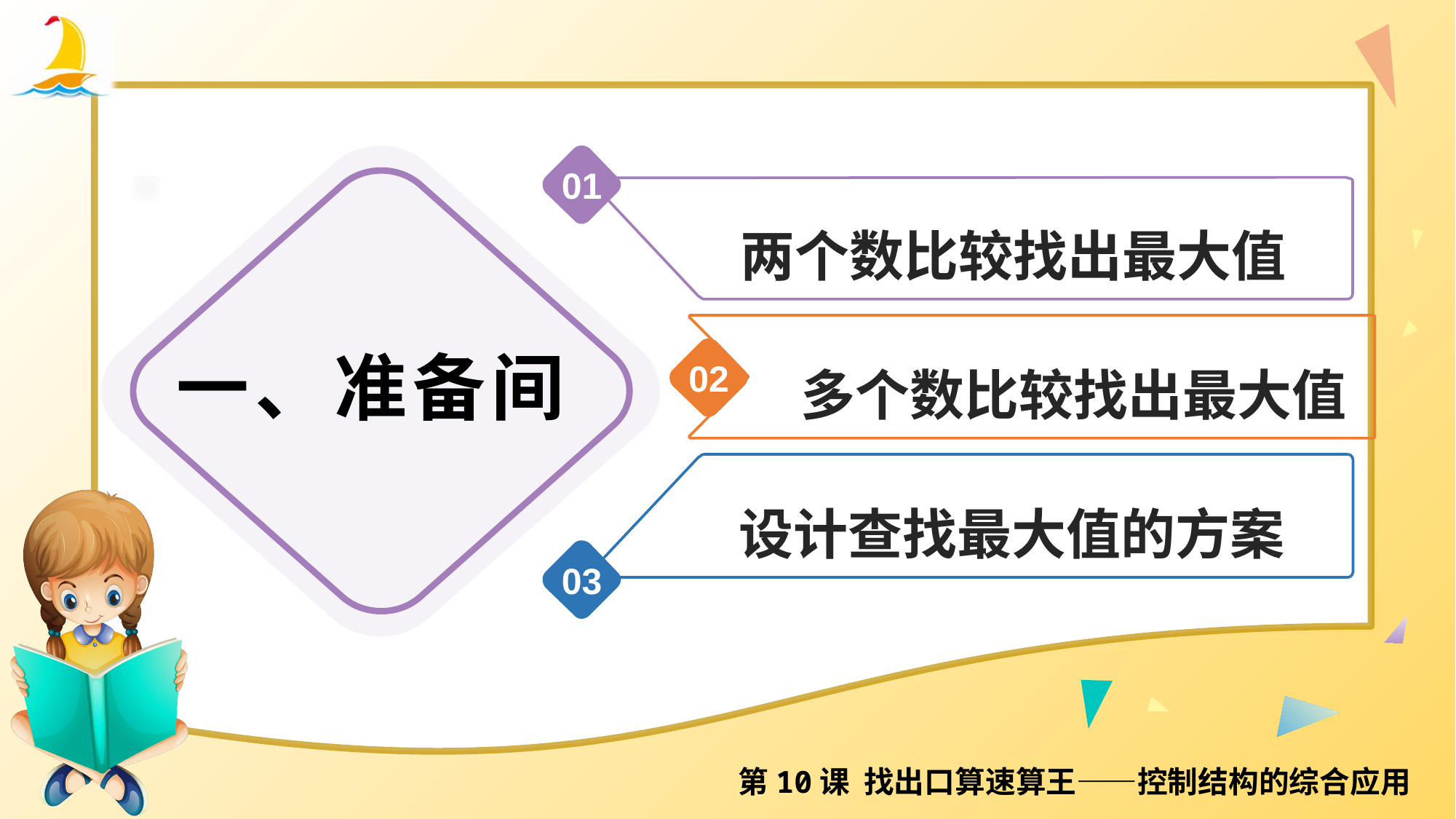

01

一、准备间
两个数比较找出最大值
多个数比较找出最大值
设计查找最大值的方案
02
03